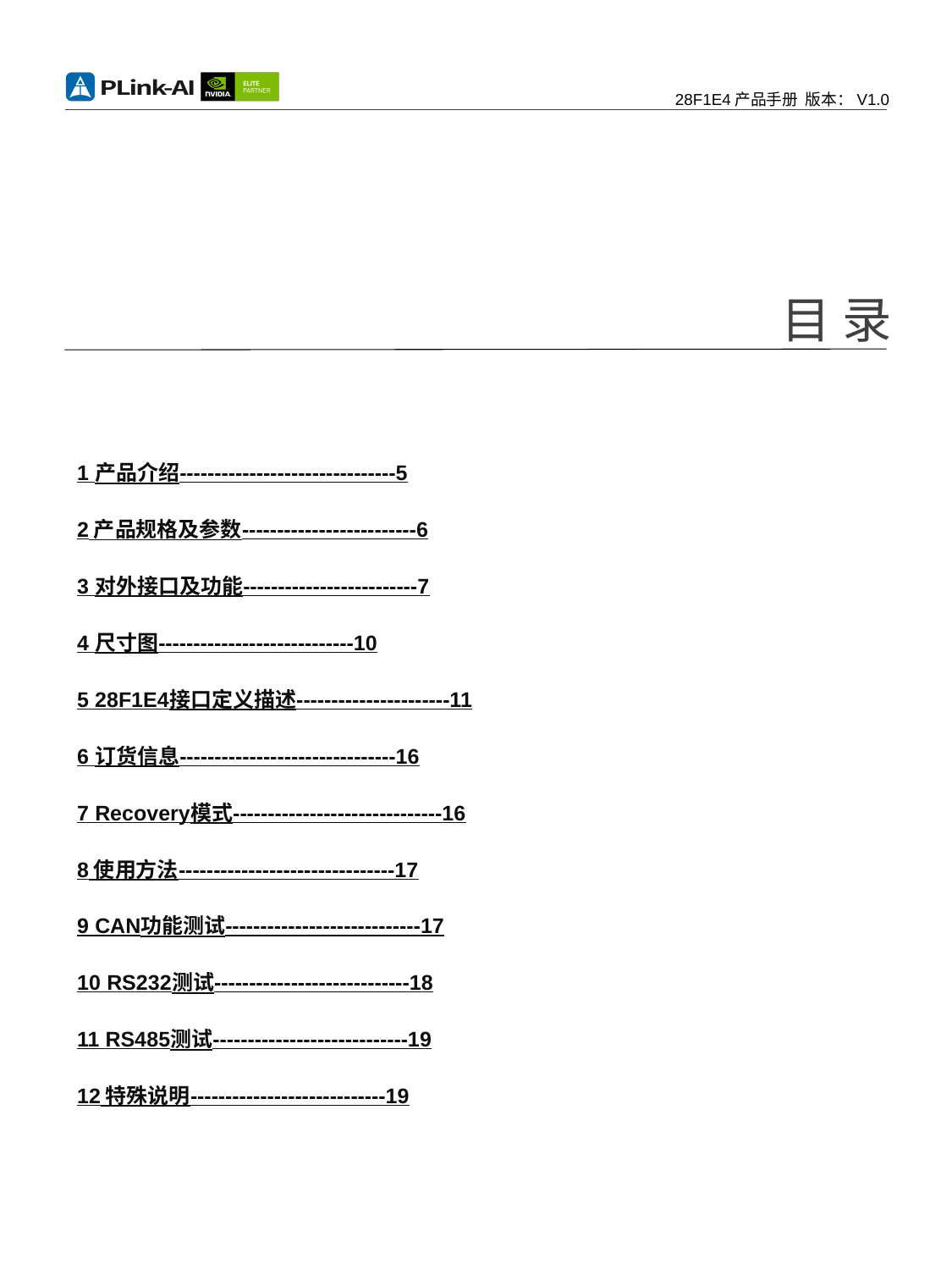

目 录
1 产品介绍-------------------------------5
2 产品规格及参数-------------------------6
3 对外接口及功能-------------------------7
4 尺寸图----------------------------10
5 28F1E4接口定义描述----------------------11
6 订货信息-------------------------------16
7 Recovery模式------------------------------16
8 使用方法-------------------------------17
9 CAN功能测试----------------------------17
10 RS232测试----------------------------18
11 RS485测试----------------------------19
12 特殊说明----------------------------19